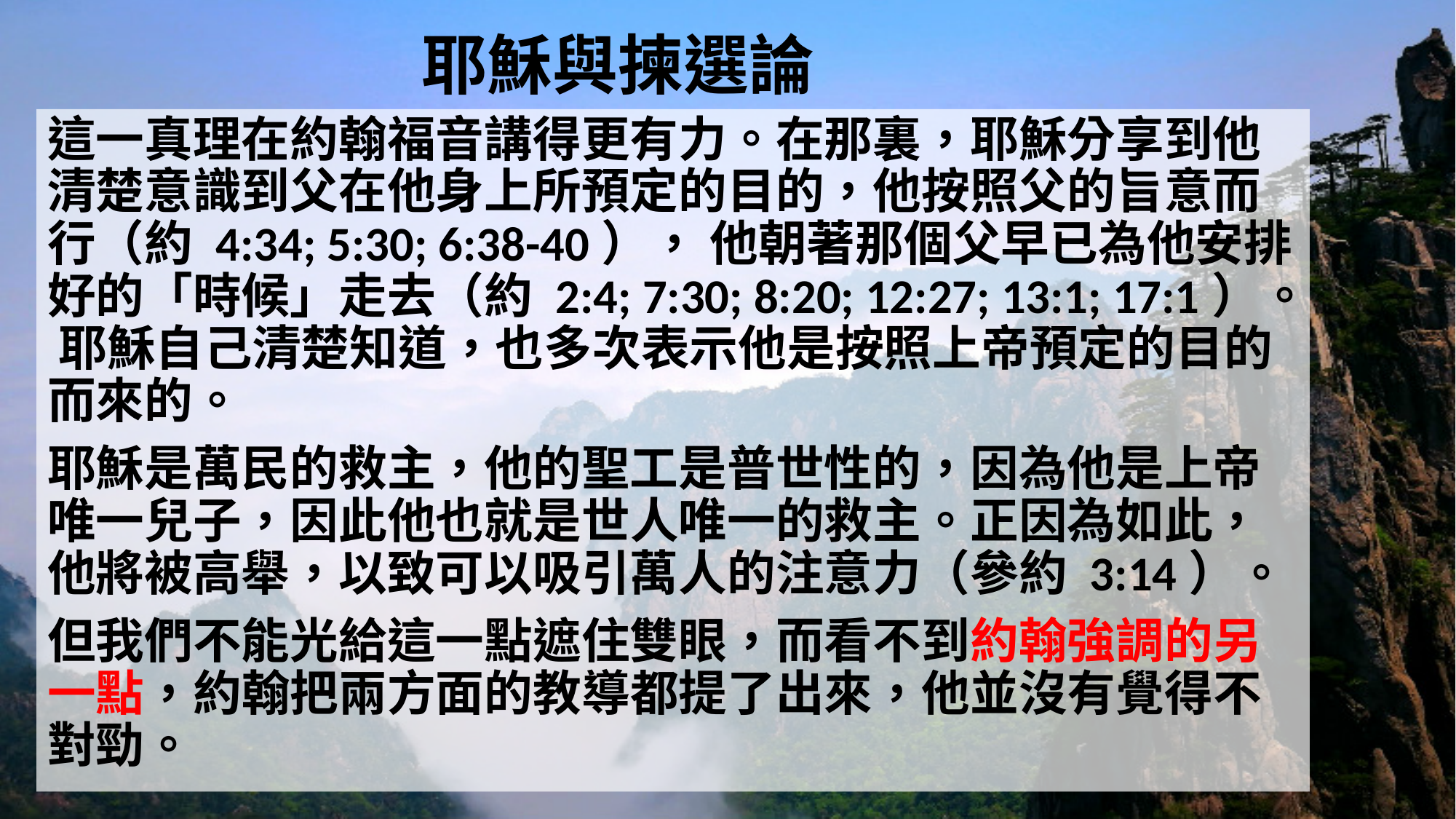

# 耶穌與揀選論
這一真理在約翰福音講得更有力。在那裏，耶穌分享到他清楚意識到父在他身上所預定的目的，他按照父的旨意而行（約 4:34; 5:30; 6:38-40）， 他朝著那個父早已為他安排好的「時候」走去（約 2:4; 7:30; 8:20; 12:27; 13:1; 17:1）。 耶穌自己清楚知道，也多次表示他是按照上帝預定的目的而來的。
耶穌是萬民的救主，他的聖工是普世性的，因為他是上帝唯一兒子，因此他也就是世人唯一的救主。正因為如此，他將被高舉，以致可以吸引萬人的注意力（參約 3:14）。
但我們不能光給這一點遮住雙眼，而看不到約翰強調的另一點，約翰把兩方面的教導都提了出來，他並沒有覺得不對勁。